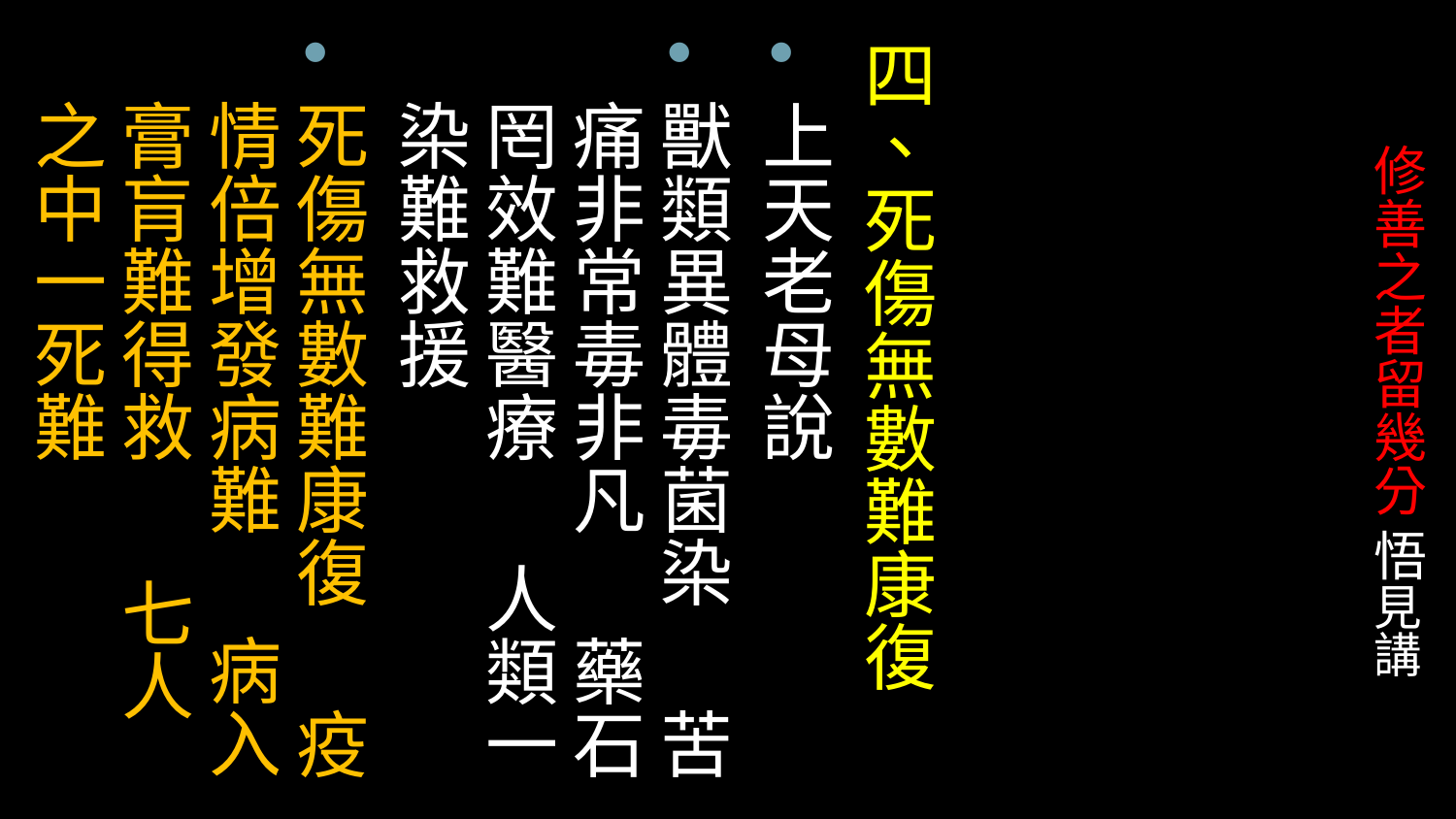

四、死傷無數難康復
上天老母說
獸類異體毒菌染      苦痛非常毒非凡      藥石罔效難醫療      人類一染難救援
死傷無數難康復      疫情倍增發病難      病入膏肓難得救       七人之中一死難
# 修善之者留幾分 悟見講